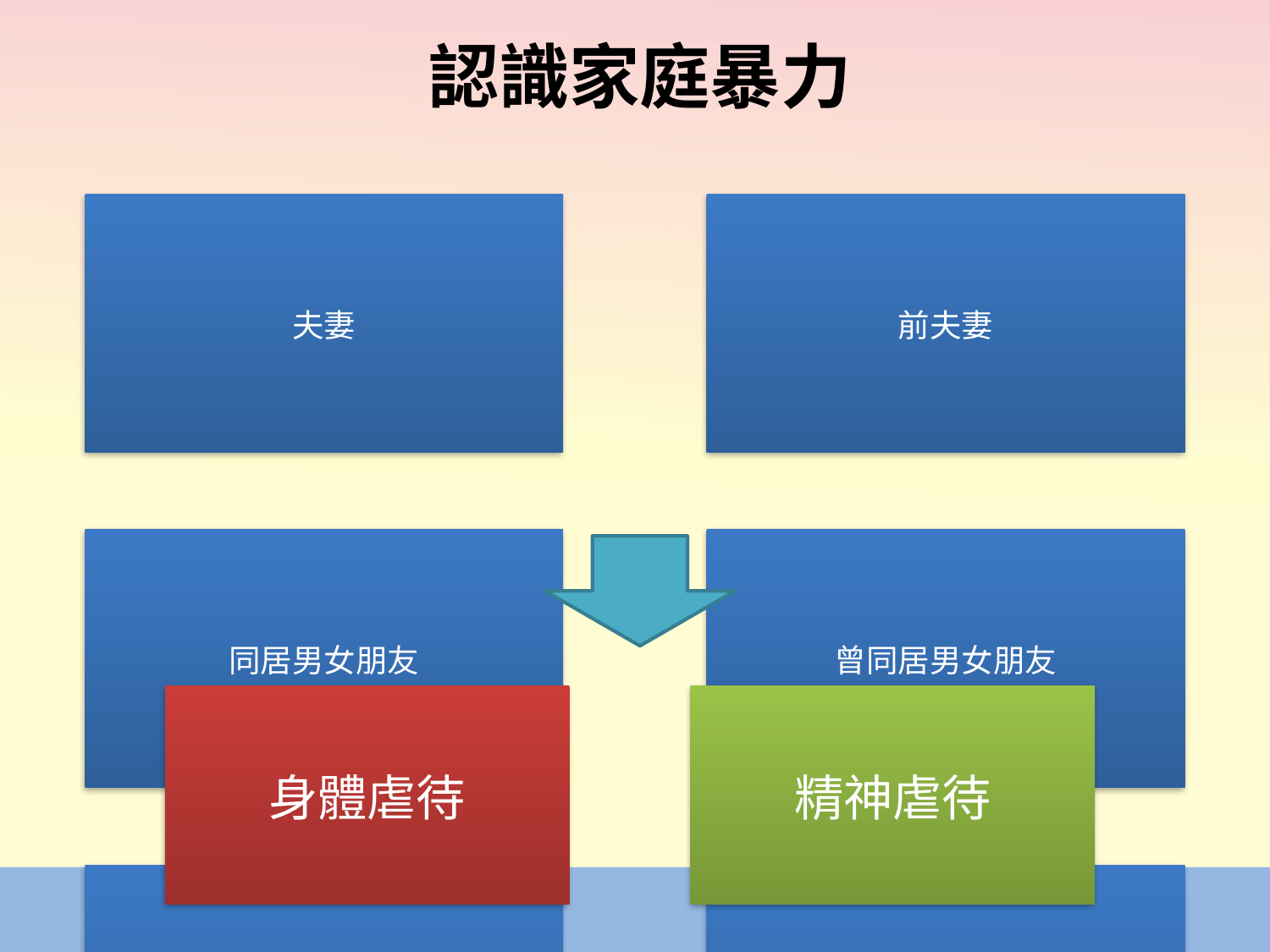

認識家庭暴力
夫妻
前夫妻
同居男女朋友
曾同居男女朋友

身體虐待
精神虐待